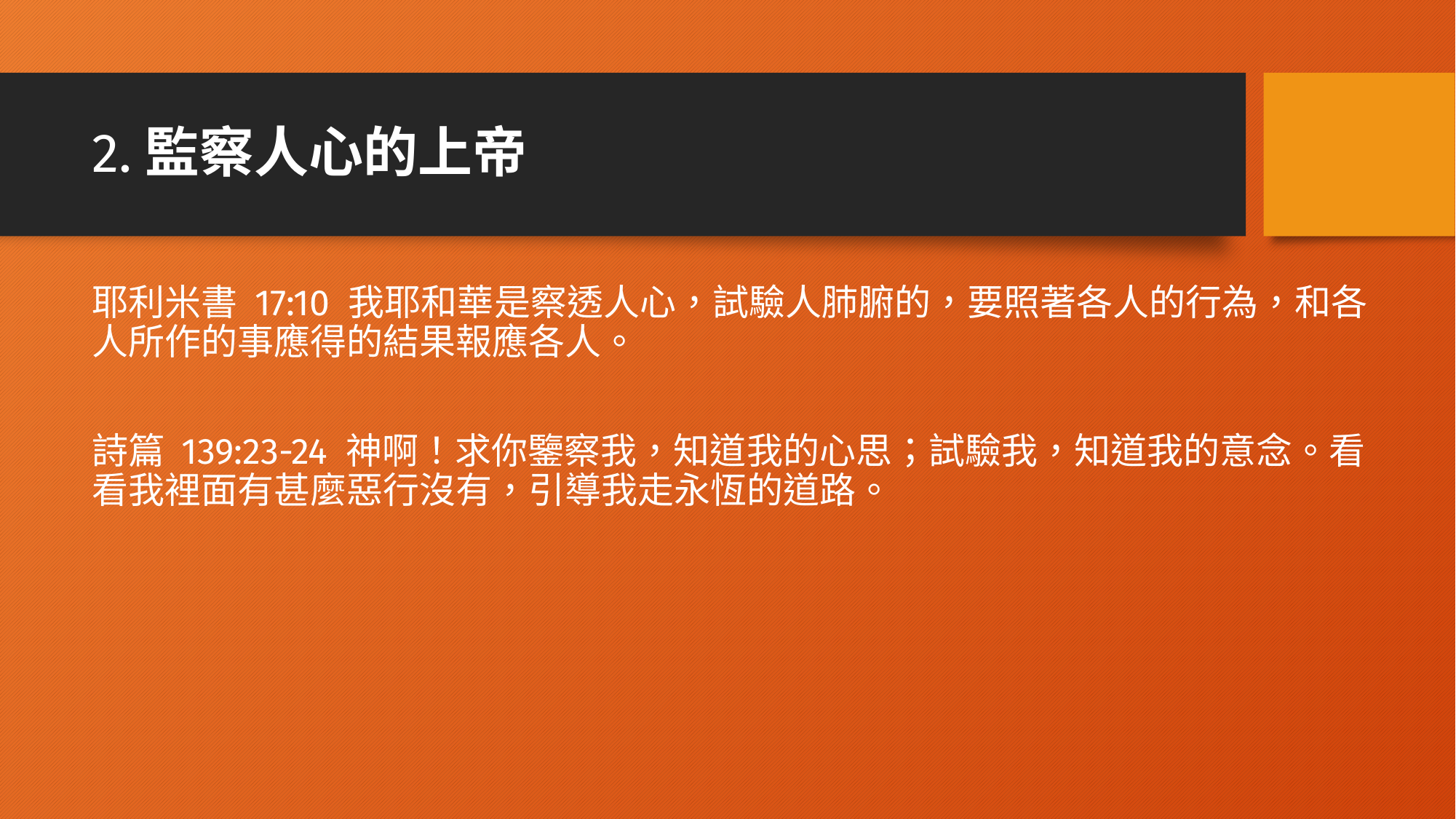

# 2.監察人心的上帝
耶利米書 17:10 我耶和華是察透人心，試驗人肺腑的，要照著各人的行為，和各人所作的事應得的結果報應各人。

詩篇 139:23-24 神啊！求你鑒察我，知道我的心思；試驗我，知道我的意念。看看我裡面有甚麼惡行沒有，引導我走永恆的道路。